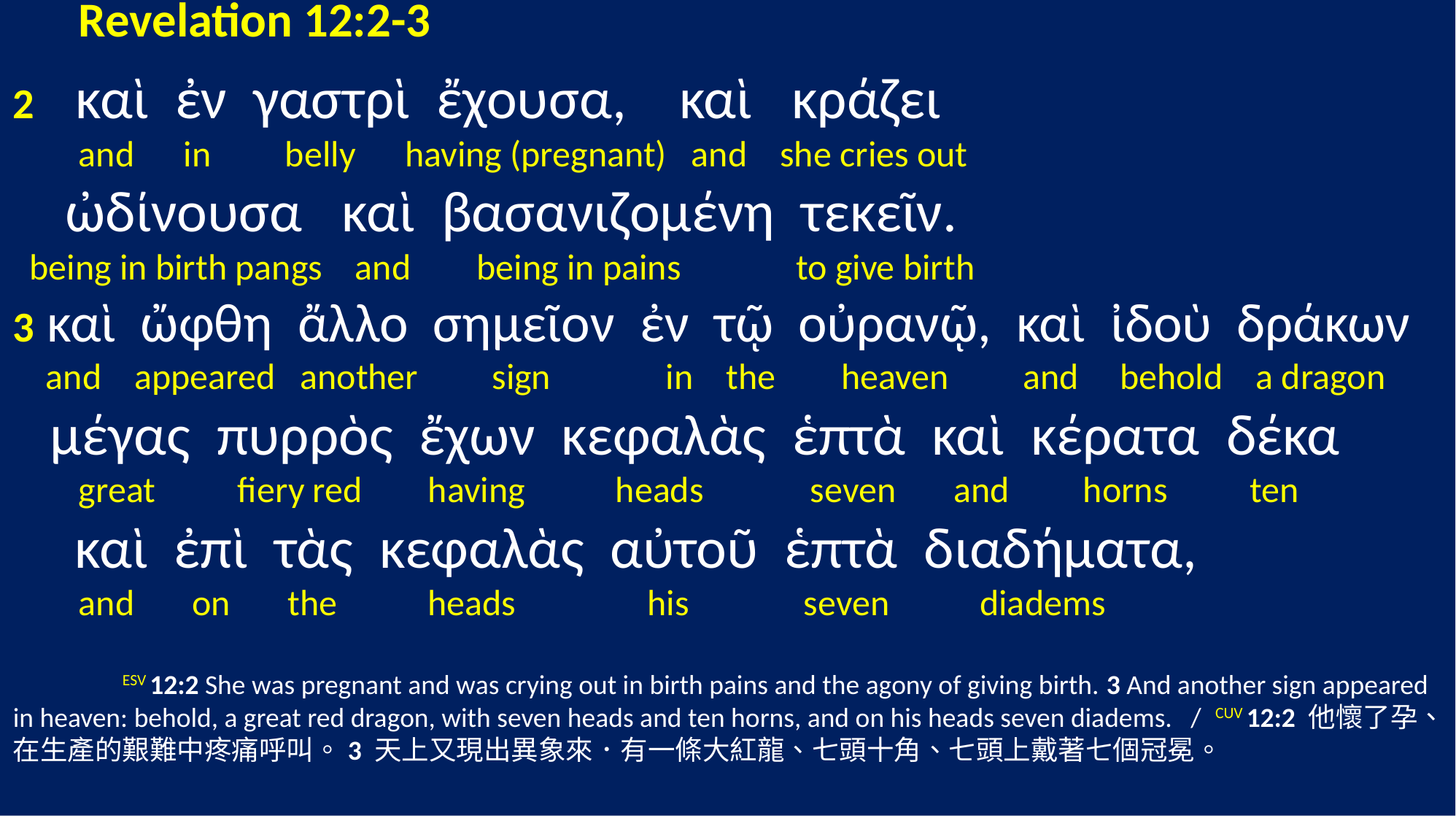

Revelation 12:2-3

2    καὶ  ἐν  γαστρὶ  ἔχουσα,    καὶ   κράζει
        and      in         belly      having (pregnant)   and    she cries out
    ὠδίνουσα   καὶ  βασανιζομένη  τεκεῖν.
  being in birth pangs    and        being in pains              to give birth
3 καὶ  ὤφθη  ἄλλο  σημεῖον  ἐν  τῷ  οὐρανῷ,  καὶ  ἰδοὺ  δράκων
    and    appeared   another         sign              in    the        heaven         and     behold    a dragon
   μέγας  πυρρὸς  ἔχων  κεφαλὰς  ἑπτὰ  καὶ  κέρατα  δέκα
        great          fiery red        having           heads             seven       and         horns          ten
     καὶ  ἐπὶ  τὰς  κεφαλὰς  αὐτοῦ  ἑπτὰ  διαδήματα,
        and       on       the           heads                his              seven           diadems

	ESV 12:2 She was pregnant and was crying out in birth pains and the agony of giving birth. 3 And another sign appeared in heaven: behold, a great red dragon, with seven heads and ten horns, and on his heads seven diadems.   /  CUV 12:2 他懷了孕、在生產的艱難中疼痛呼叫。3 天上又現出異象來．有一條大紅龍、七頭十角、七頭上戴著七個冠冕。